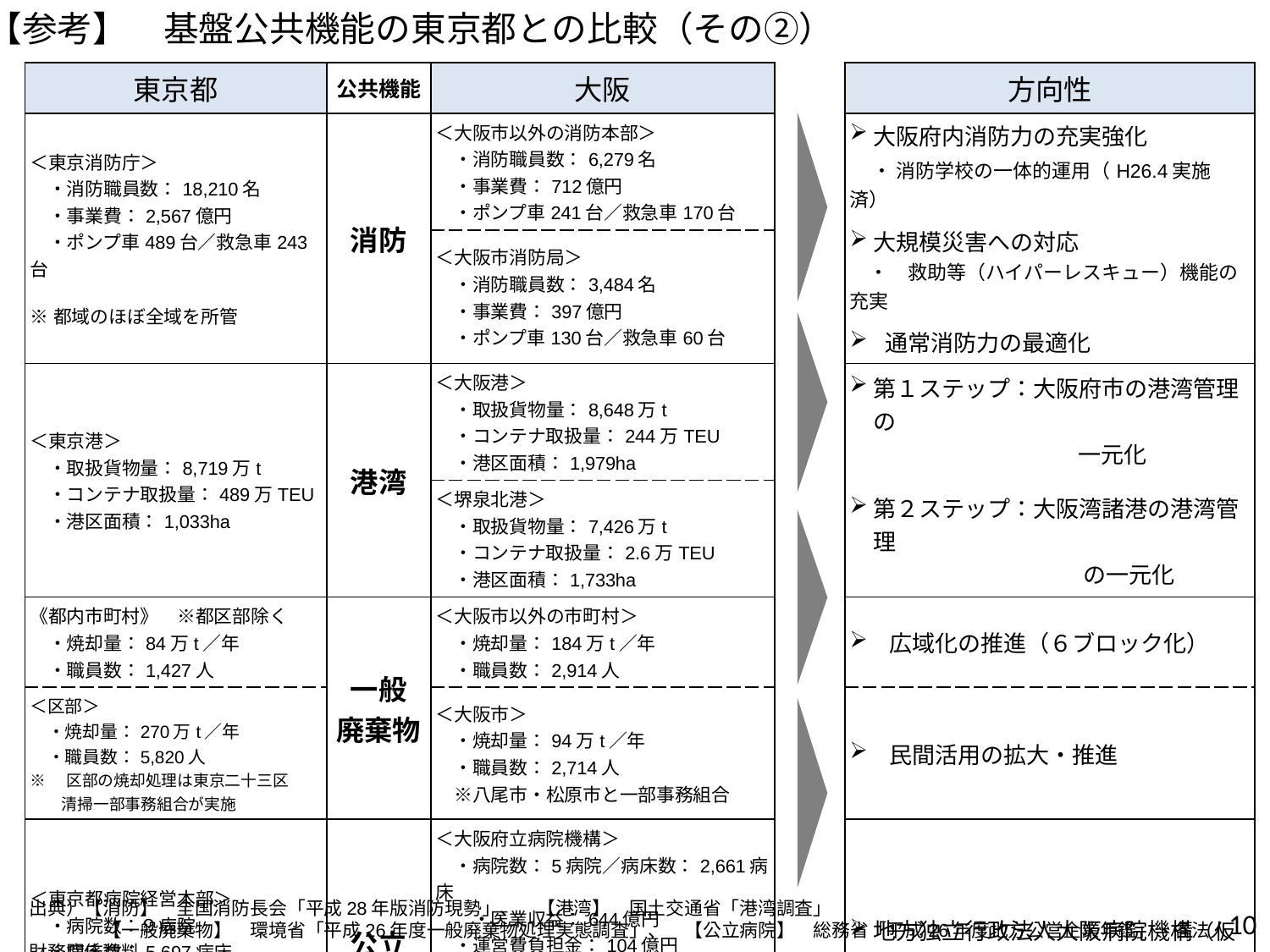

【参考】　基盤公共機能の東京都との比較（その②）
| 東京都 | 公共機能 | 大阪 |  | 方向性 |
| --- | --- | --- | --- | --- |
| ＜東京消防庁＞ 　・消防職員数：18,210名 　・事業費：2,567億円 　・ポンプ車489台／救急車243台 ※都域のほぼ全域を所管 | 消防 | ＜大阪市以外の消防本部＞ 　・消防職員数：6,279名 　・事業費：712億円 　・ポンプ車241台／救急車170台 |  | 大阪府内消防力の充実強化 　・ 消防学校の一体的運用（H26.4実施済） 大規模災害への対応 　・　救助等（ハイパーレスキュー）機能の充実 通常消防力の最適化 |
|  |  | ＜大阪市消防局＞ 　・消防職員数：3,484名 　・事業費：397億円 　・ポンプ車130台／救急車60台 |  |  |
| ＜東京港＞ 　・取扱貨物量：8,719万t 　・コンテナ取扱量：489万TEU 　・港区面積：1,033ha | 港湾 | ＜大阪港＞ 　・取扱貨物量：8,648万t 　・コンテナ取扱量：244万TEU 　・港区面積：1,979ha |  | 第１ステップ：大阪府市の港湾管理の 　　　　　　　　　　一元化 第２ステップ：大阪湾諸港の港湾管理 　 　　　　　　　　　の一元化 |
|  |  | ＜堺泉北港＞ 　・取扱貨物量：7,426万t 　・コンテナ取扱量：2.6万TEU 　・港区面積：1,733ha |  |  |
| 《都内市町村》　※都区部除く 　・焼却量：84万t／年 　・職員数：1,427人 | 一般 廃棄物 | ＜大阪市以外の市町村＞ 　・焼却量：184万t／年 　・職員数：2,914人 |  | 広域化の推進（６ブロック化） |
| ＜区部＞ 　・焼却量：270万t／年 　・職員数：5,820人 ※　区部の焼却処理は東京二十三区 　　清掃一部事務組合が実施 |  | ＜大阪市＞ 　・焼却量：94万t／年 　・職員数：2,714人 　※八尾市・松原市と一部事務組合 |  | 民間活用の拡大・推進 |
| ＜東京都病院経営本部＞ 　・病院数：９病院 　・病床数：5,697病床 　・医業収益：1,297億円 　・一般会計繰出金：368億円 （運営費負担金及び運営費交付金含む） | 公立 病院 | ＜大阪府立病院機構＞ 　・病院数：5病院／病床数：2,661病床 　　・医業収益：644億円 　・運営費負担金：104億円 |  | 地方独立行政法人大阪病院機構（仮称）を設立、府市病院を一体的に運営 |
|  |  | ＜大阪市民病院機構＞ 　・病院数：３病院／病床数：1,524病床 　・医業収益：364億円 　・運営費負担金：86億円 |  |  |

出典）【消防】　全国消防長会「平成28年版消防現勢」、　【港湾】　国土交通省「港湾調査」
　　　　【一般廃棄物】　環境省「平成26年度一般廃棄物処理実態調査」、　【公立病院】　総務省「平成26年度地方公営企業年鑑」、各法人財務関係資料
10